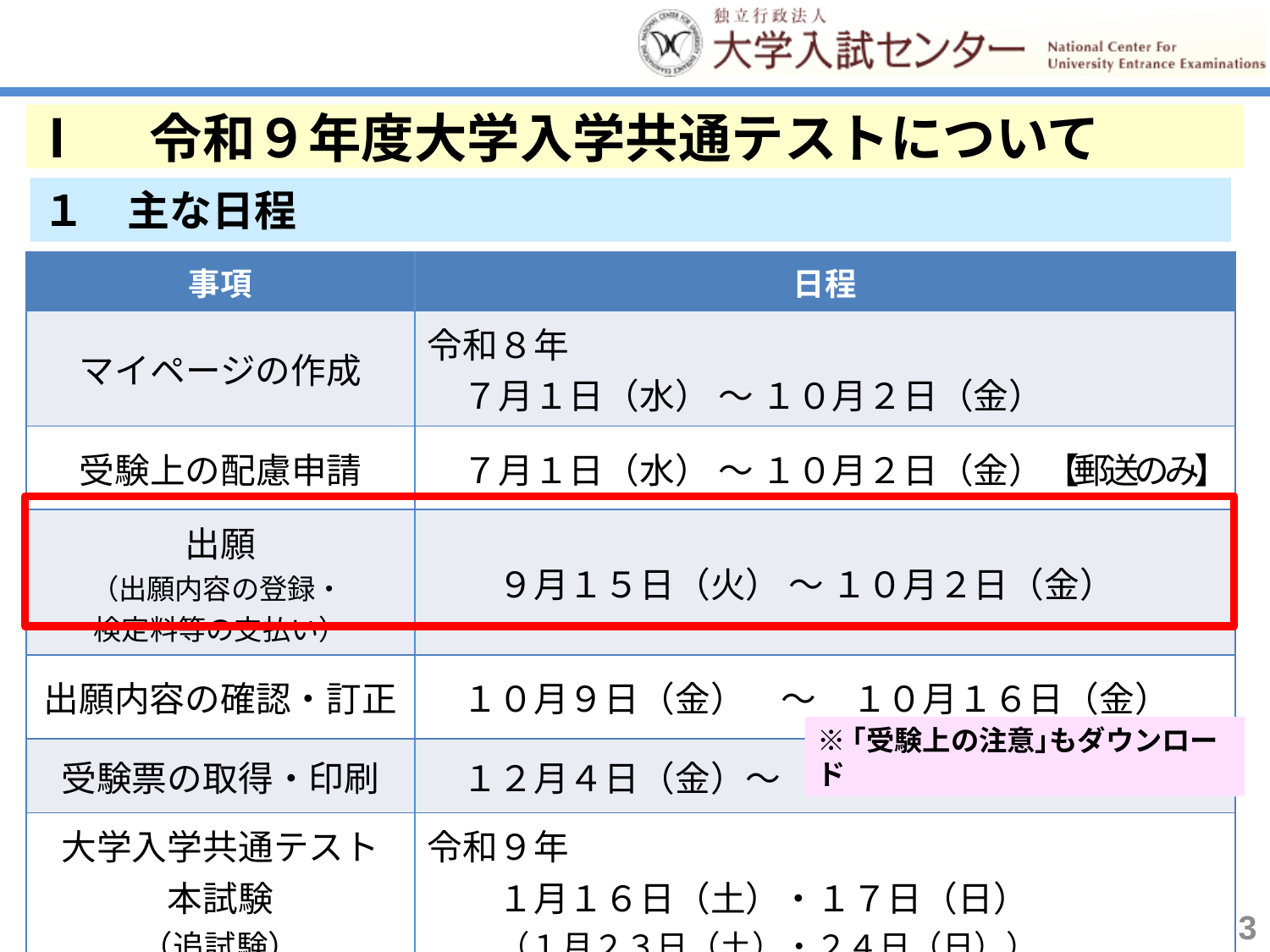

Ⅰ　令和９年度大学入学共通テストについて
１　主な日程
| 事項 | 日程 |
| --- | --- |
| マイページの作成 | 令和８年 　７月１日（水） ～ １０月２日（金） |
| 受験上の配慮申請 | ７月１日（水） ～ １０月２日（金）【郵送のみ】 |
| 出願 （出願内容の登録・ 検定料等の支払い） | ９月１５日（火） ～ １０月２日（金） |
| 出願内容の確認・訂正 | １０月９日（金）　～　１０月１６日（金） |
| 受験票の取得・印刷 | １２月４日（金）～ |
| 大学入学共通テスト 本試験 （追試験） | 令和９年 　　１月１６日（土）・１７日（日） 　 　（１月２３日（土）・２４日（日）） |

※｢受験上の注意｣もダウンロード
3